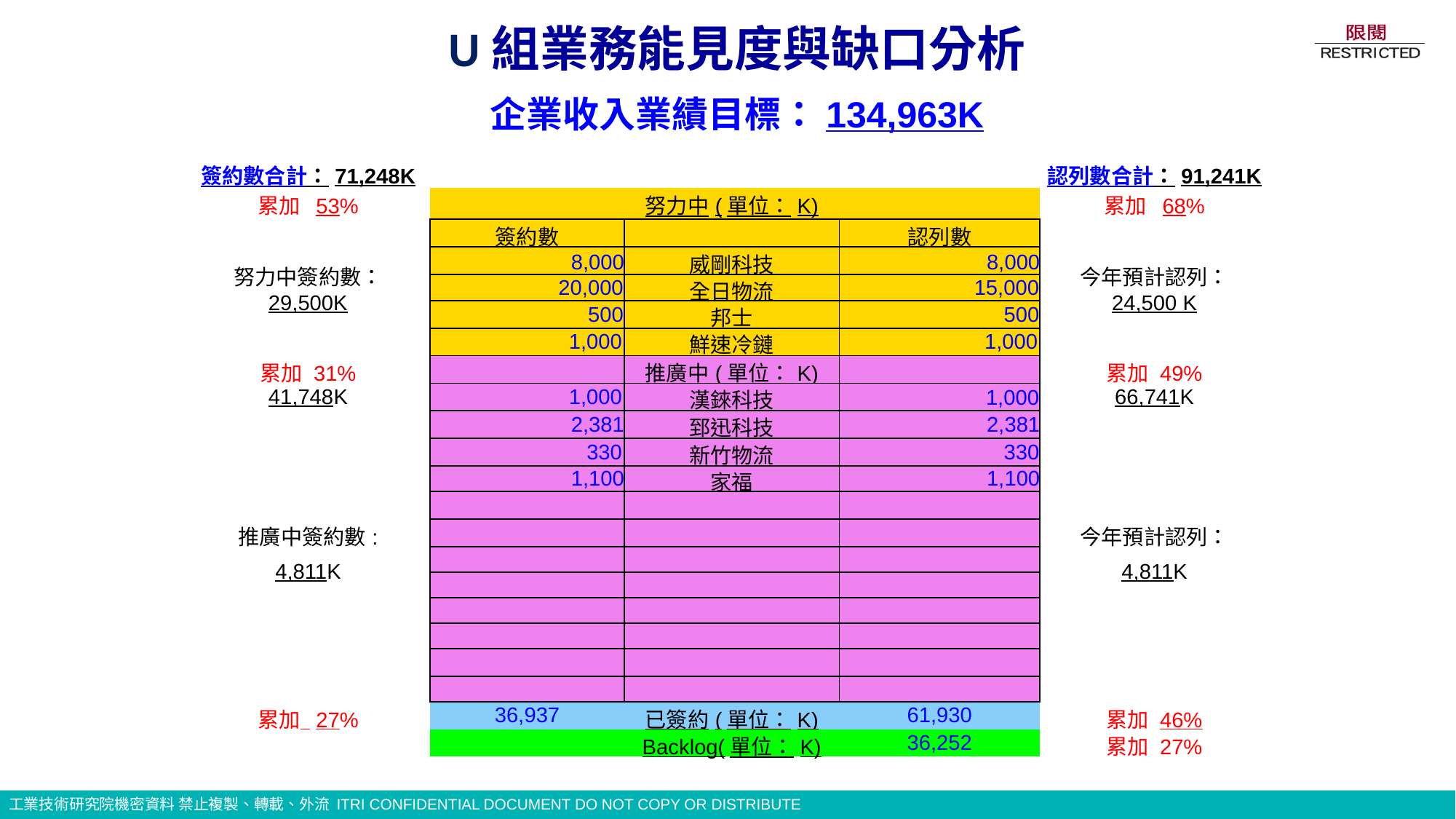

U組業務能見度與缺口分析
企業收入業績目標：134,963K
| 簽約數合計：71,248K |  |  |  | 認列數合計：91,241K |
| --- | --- | --- | --- | --- |
| 累加 53% |  | 努力中(單位：K) |  | 累加 68% |
| 努力中簽約數： 29,500K | 簽約數 |  | 認列數 | 今年預計認列： 24,500 K |
|  | 8,000 | 威剛科技 | 8,000 |  |
|  | 20,000 | 全日物流 | 15,000 |  |
|  | 500 | 邦士 | 500 |  |
|  | 1,000 | 鮮速冷鏈 | 1,000 |  |
| 累加 31% |  | 推廣中(單位：K) |  | 累加 49% |
| 41,748K | 1,000 | 漢錸科技 | 1,000 | 66,741K |
|  | 2,381 | 郅迅科技 | 2,381 |  |
|  | 330 | 新竹物流 | 330 |  |
|  | 1,100 | 家福 | 1,100 |  |
|  |  |  |  |  |
| 推廣中簽約數: |  |  |  | 今年預計認列： |
| 4,811K |  |  |  | 4,811K |
|  |  |  |  |  |
|  |  |  |  |  |
|  |  |  |  |  |
|  |  |  |  |  |
|  |  |  |  |  |
| 累加 27% | 36,937 | 已簽約(單位：K) | 61,930 | 累加 46% |
|  |  | Backlog(單位：K) | 36,252 | 累加 27% |